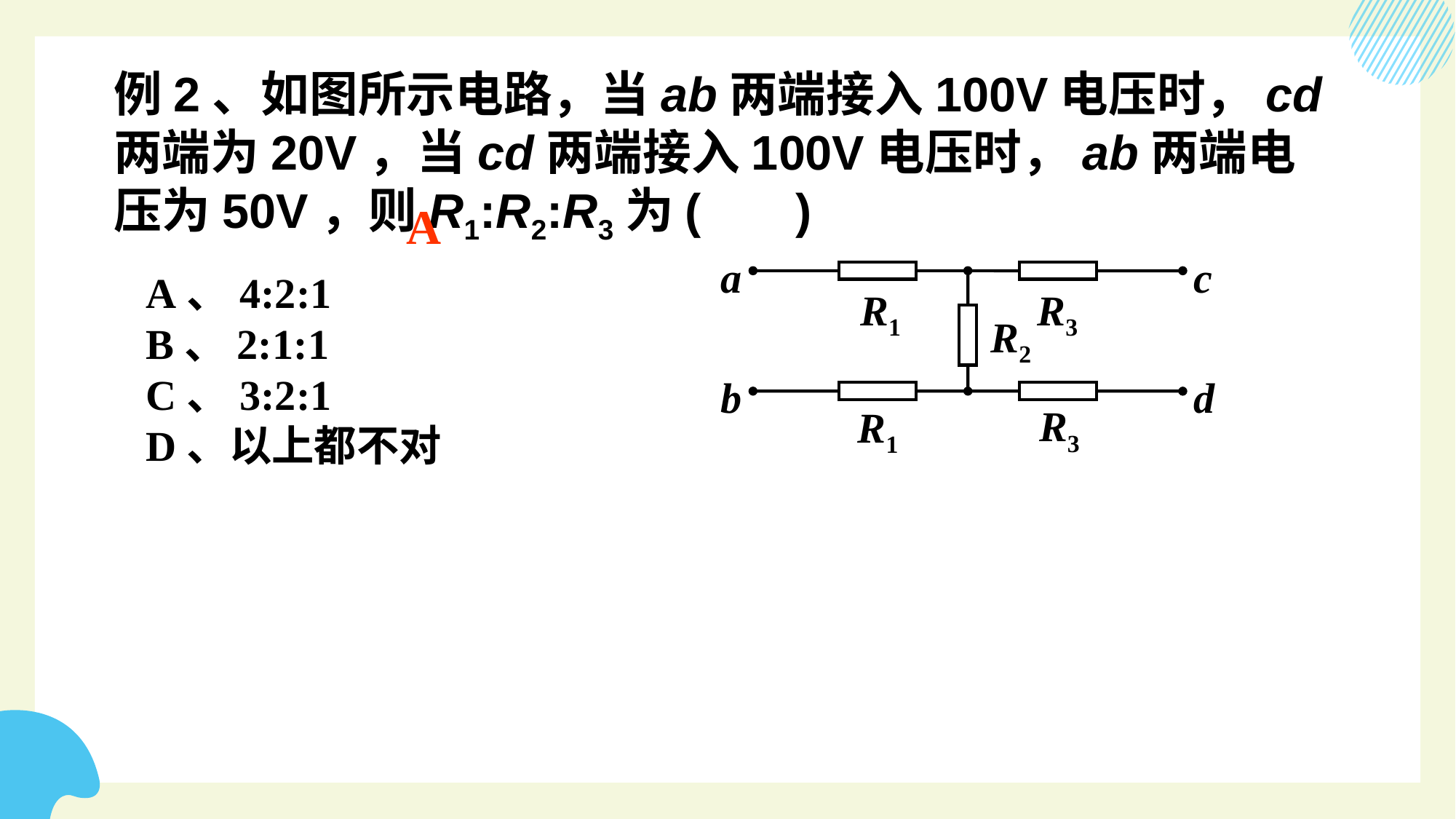

例2、如图所示电路，当ab两端接入100V电压时，cd两端为20V，当cd两端接入100V电压时，ab两端电压为50V，则R1:R2:R3为(       )
A、4:2:1
B、2:1:1
C、3:2:1
D、以上都不对
A
a
c

R1
R3
R2

b
d

R3
R1